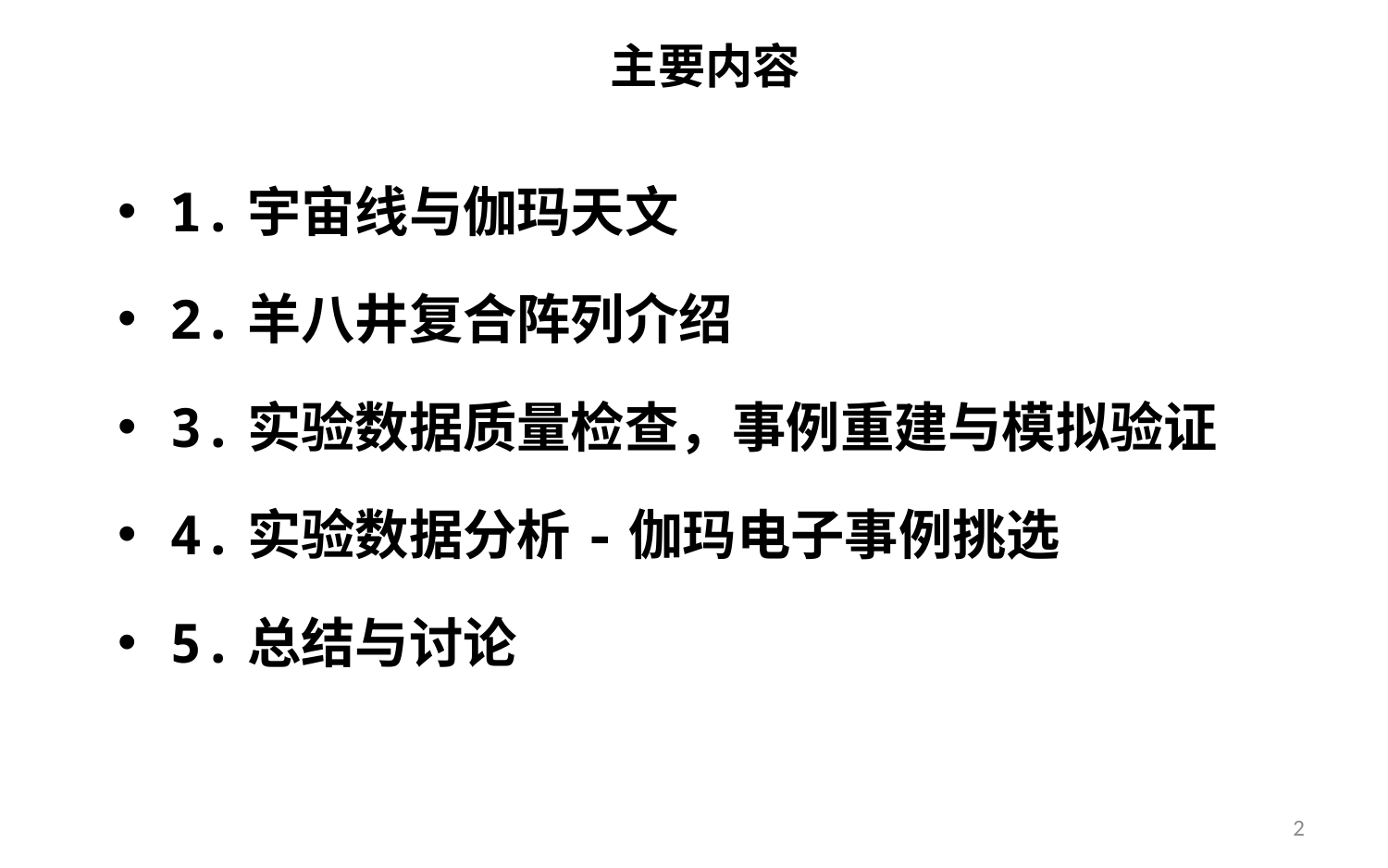

# 主要内容
1.宇宙线与伽玛天文
2.羊八井复合阵列介绍
3.实验数据质量检查，事例重建与模拟验证
4.实验数据分析-伽玛电子事例挑选
5.总结与讨论
2